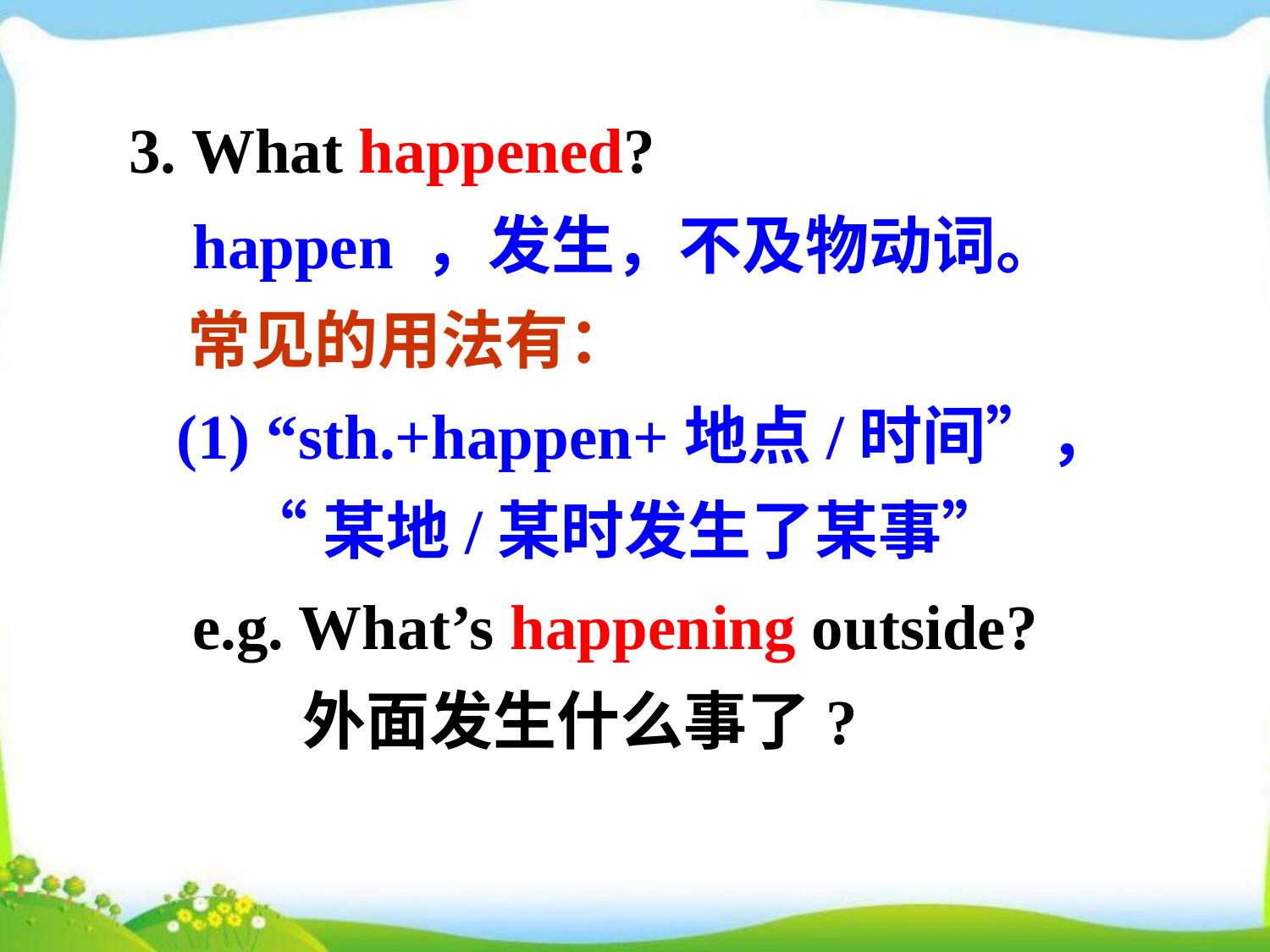

3. What happened?
    happen ，发生，不及物动词。
   常见的用法有：
   (1) “sth.+happen+地点/时间”，
        “某地/某时发生了某事”
    e.g. What’s happening outside?
           外面发生什么事了?